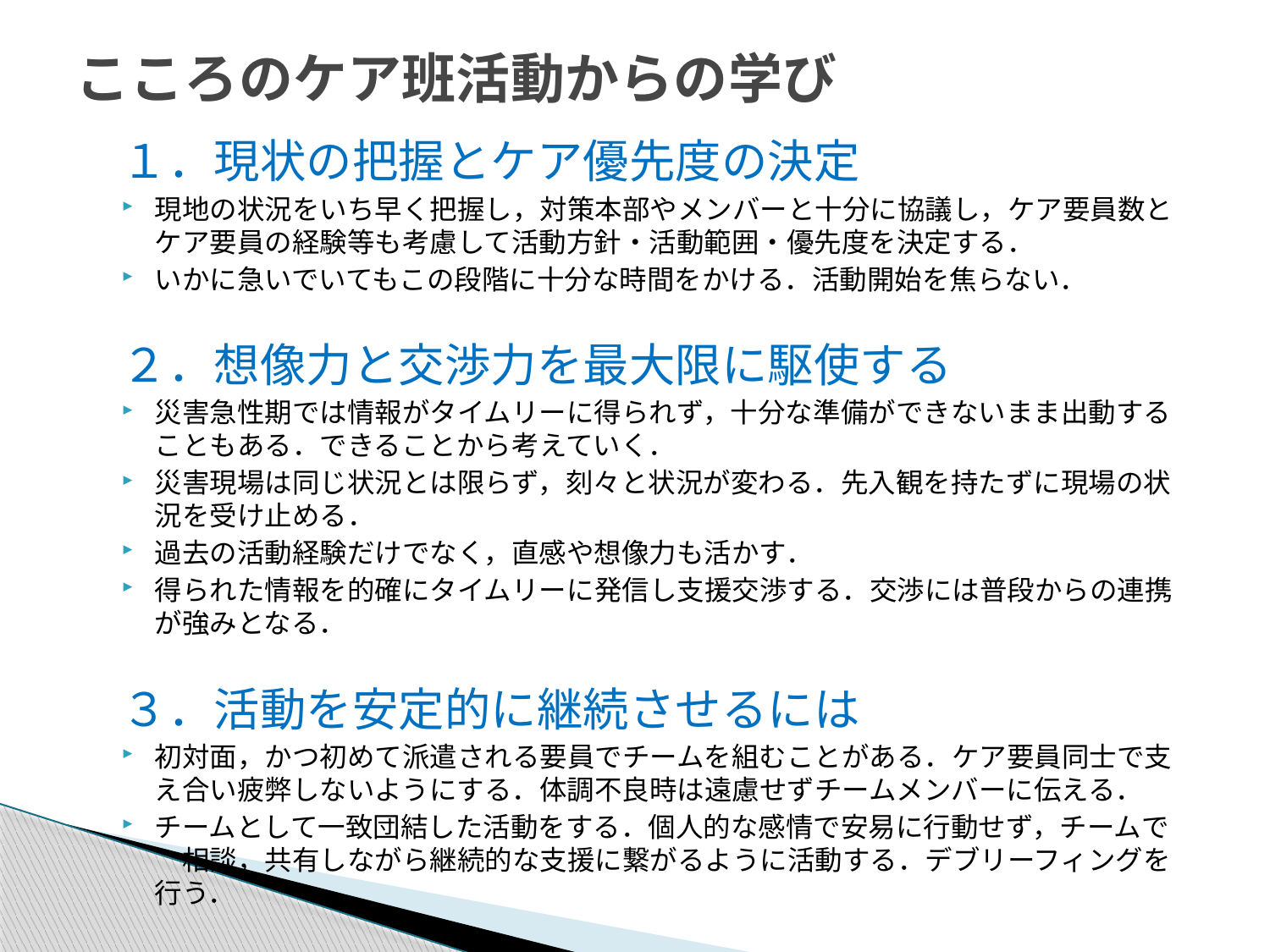

# こころのケア班活動からの学び
１．現状の把握とケア優先度の決定
現地の状況をいち早く把握し，対策本部やメンバーと十分に協議し，ケア要員数とケア要員の経験等も考慮して活動方針・活動範囲・優先度を決定する．
いかに急いでいてもこの段階に十分な時間をかける．活動開始を焦らない．

２．想像力と交渉力を最大限に駆使する
災害急性期では情報がタイムリーに得られず，十分な準備ができないまま出動することもある．できることから考えていく．
災害現場は同じ状況とは限らず，刻々と状況が変わる．先入観を持たずに現場の状況を受け止める．
過去の活動経験だけでなく，直感や想像力も活かす．
得られた情報を的確にタイムリーに発信し支援交渉する．交渉には普段からの連携が強みとなる．

３．活動を安定的に継続させるには
初対面，かつ初めて派遣される要員でチームを組むことがある．ケア要員同士で支え合い疲弊しないようにする．体調不良時は遠慮せずチームメンバーに伝える．
チームとして一致団結した活動をする．個人的な感情で安易に行動せず，チームで　相談，共有しながら継続的な支援に繋がるように活動する．デブリーフィングを行う．